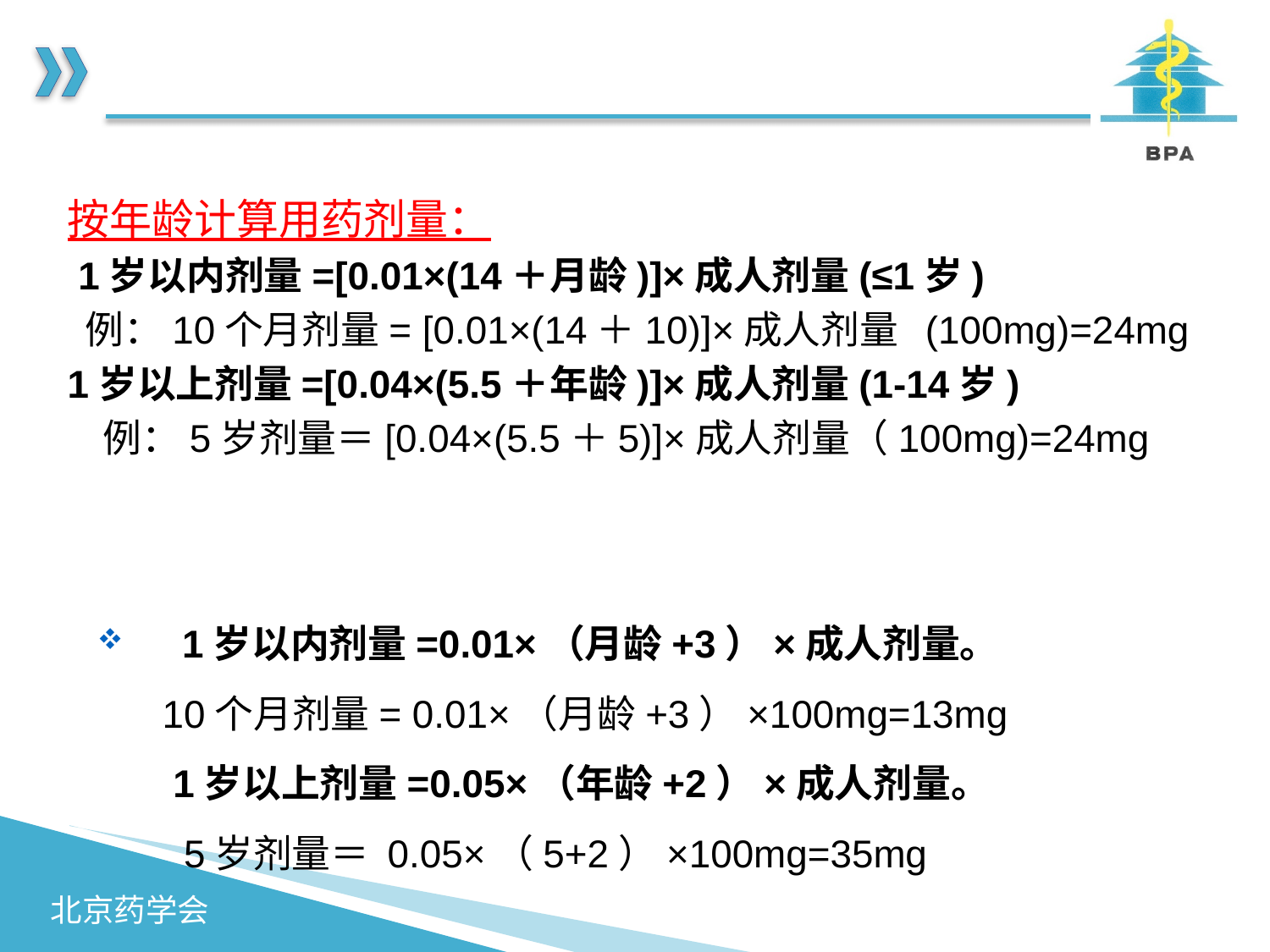

按年龄计算用药剂量：
 1岁以内剂量=[0.01×(14＋月龄)]×成人剂量(≤1岁)
 例：10个月剂量= [0.01×(14＋10)]×成人剂量  (100mg)=24mg
1岁以上剂量=[0.04×(5.5＋年龄)]×成人剂量(1-14岁)
   例：5岁剂量＝[0.04×(5.5＋5)]×成人剂量（100mg)=24mg

1岁以内剂量=0.01×（月龄+3）×成人剂量。
      10个月剂量= 0.01×（月龄+3）×100mg=13mg
       1岁以上剂量=0.05×（年龄+2）×成人剂量。
        5岁剂量＝ 0.05×（5+2）×100mg=35mg